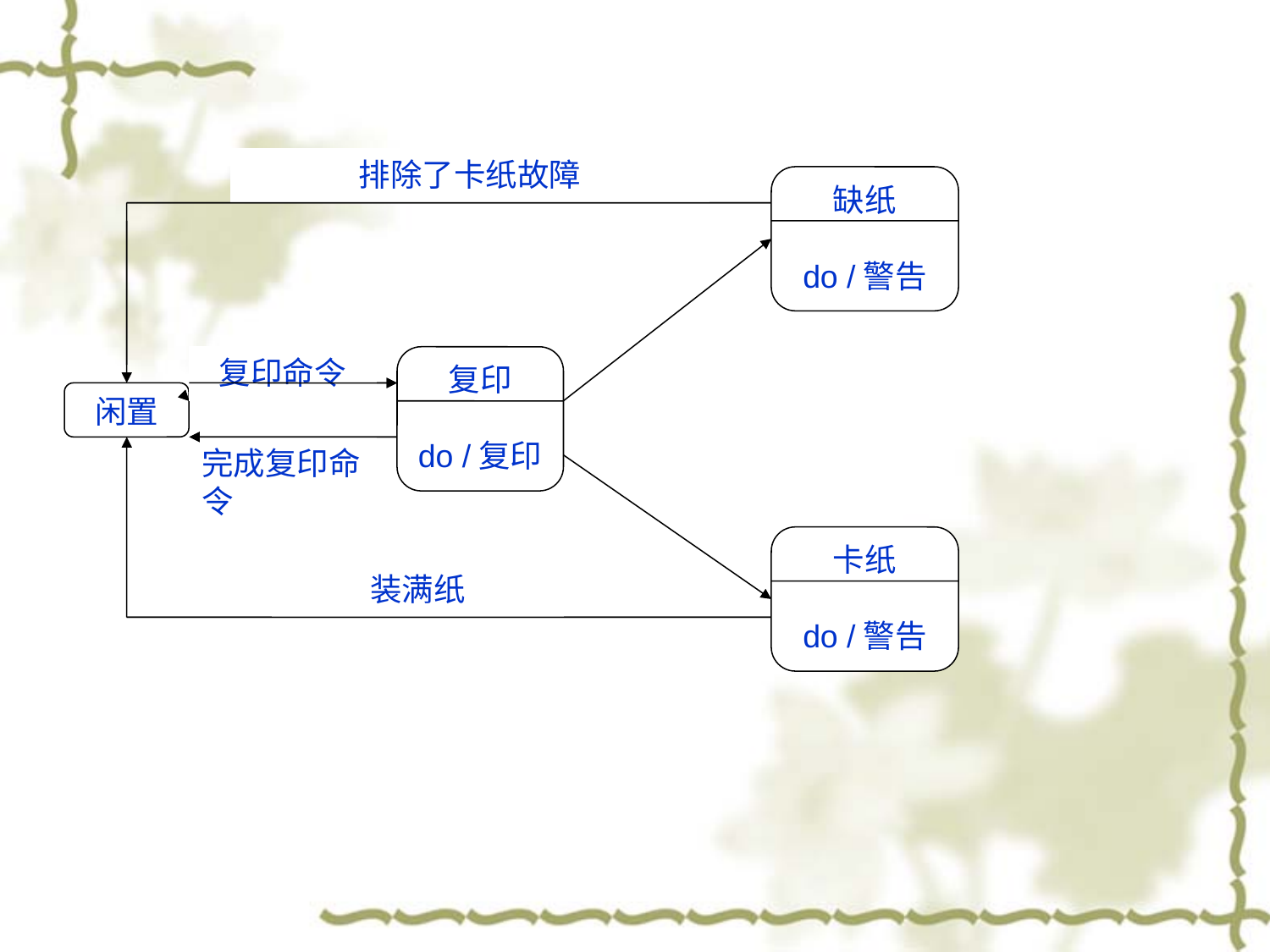

排除了卡纸故障

缺纸

do /警告

复印命令

复印

do /复印

发现缺纸
闲置

完成复印命令

卡纸

do /警告

发生卡纸故障
装满纸